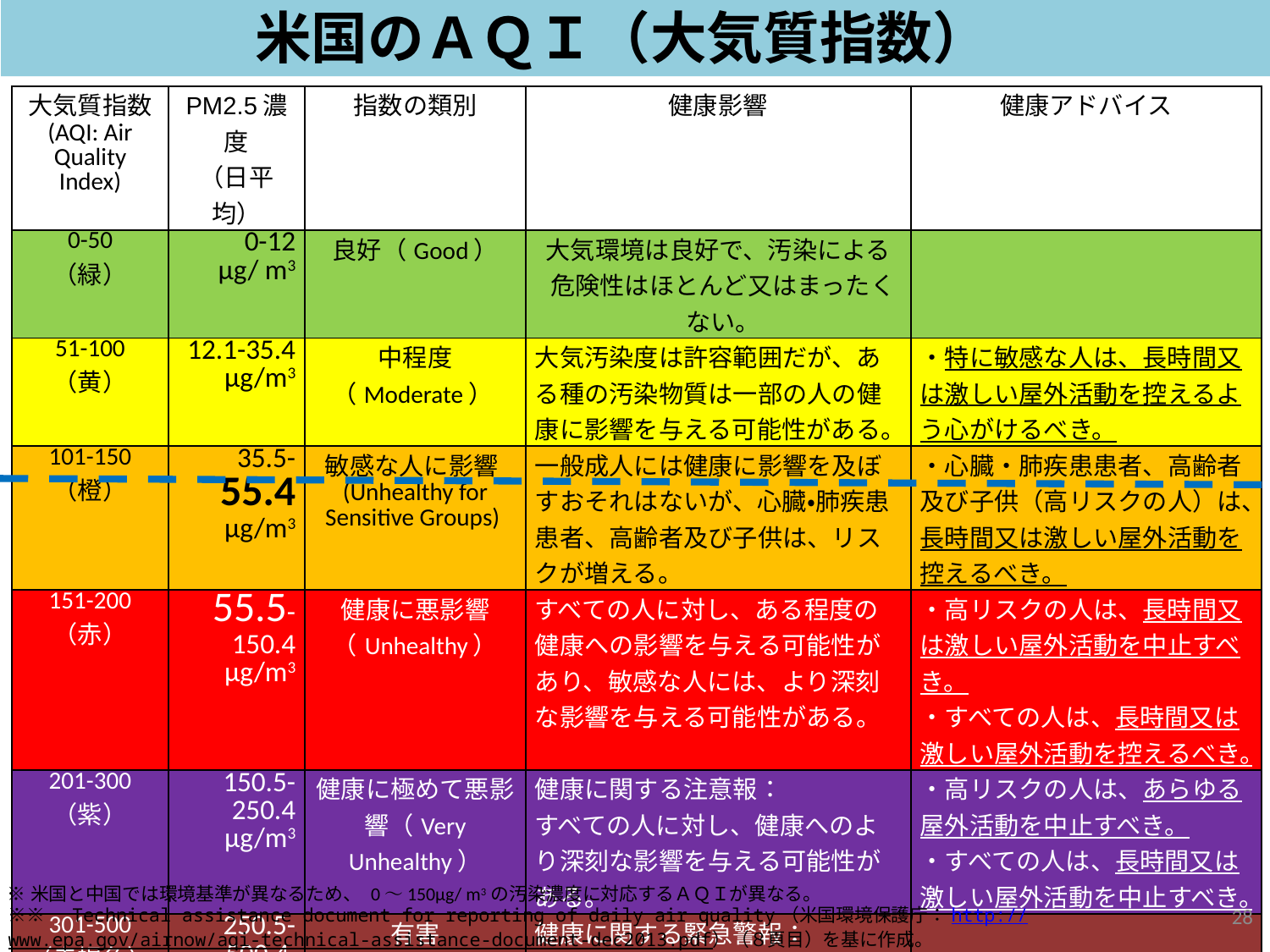

米国のＡＱＩ（大気質指数）
| 大気質指数 (AQI: Air Quality Index) | PM2.5濃度 （日平均） | 指数の類別 | 健康影響 | 健康アドバイス |
| --- | --- | --- | --- | --- |
| 0-50 （緑） | 0-12 μg/ m3 | 良好（Good） | 大気環境は良好で、汚染による危険性はほとんど又はまったくない。 |  |
| 51-100 （黄） | 12.1-35.4 μg/m3 | 中程度（Moderate） | 大気汚染度は許容範囲だが、ある種の汚染物質は一部の人の健康に影響を与える可能性がある。 | ・特に敏感な人は、長時間又は激しい屋外活動を控えるよう心がけるべき。 |
| 101-150 （橙） | 35.5-55.4 μg/m3 | 敏感な人に影響(Unhealthy for Sensitive Groups) | 一般成人には健康に影響を及ぼすおそれはないが、心臓・肺疾患患者、高齢者及び子供は、リスクが増える。 | ・心臓・肺疾患患者、高齢者及び子供（高リスクの人）は、長時間又は激しい屋外活動を控えるべき。 |
| 151-200 （赤） | 55.5-150.4 μg/m3 | 健康に悪影響（Unhealthy） | すべての人に対し、ある程度の健康への影響を与える可能性があり、敏感な人には、より深刻な影響を与える可能性がある。 | ・高リスクの人は、長時間又は激しい屋外活動を中止すべき。 ・すべての人は、長時間又は激しい屋外活動を控えるべき。 |
| 201-300 （紫） | 150.5-250.4 μg/m3 | 健康に極めて悪影響（Very Unhealthy） | 健康に関する注意報： すべての人に対し、健康へのより深刻な影響を与える可能性がある。 | ・高リスクの人は、あらゆる屋外活動を中止すべき。 ・すべての人は、長時間又は激しい屋外活動を中止すべき。 |
| 301-500 （赤褐色） | 250.5-500.4 μg/m3 | 有害（Hazardous） | 健康に関する緊急警報： すべての人に対し、健康への影響を及ぼす可能性が高い。 |  |

※米国と中国では環境基準が異なるため、 0～150μg/ m3の汚染濃度に対応するＡＱＩが異なる。
28
※※　Technical assistance document for reporting of daily air quality（米国環境保護庁：http://www.epa.gov/airnow/aqi-technical-assistance-document-dec2013.pdf）（８頁目）を基に作成。